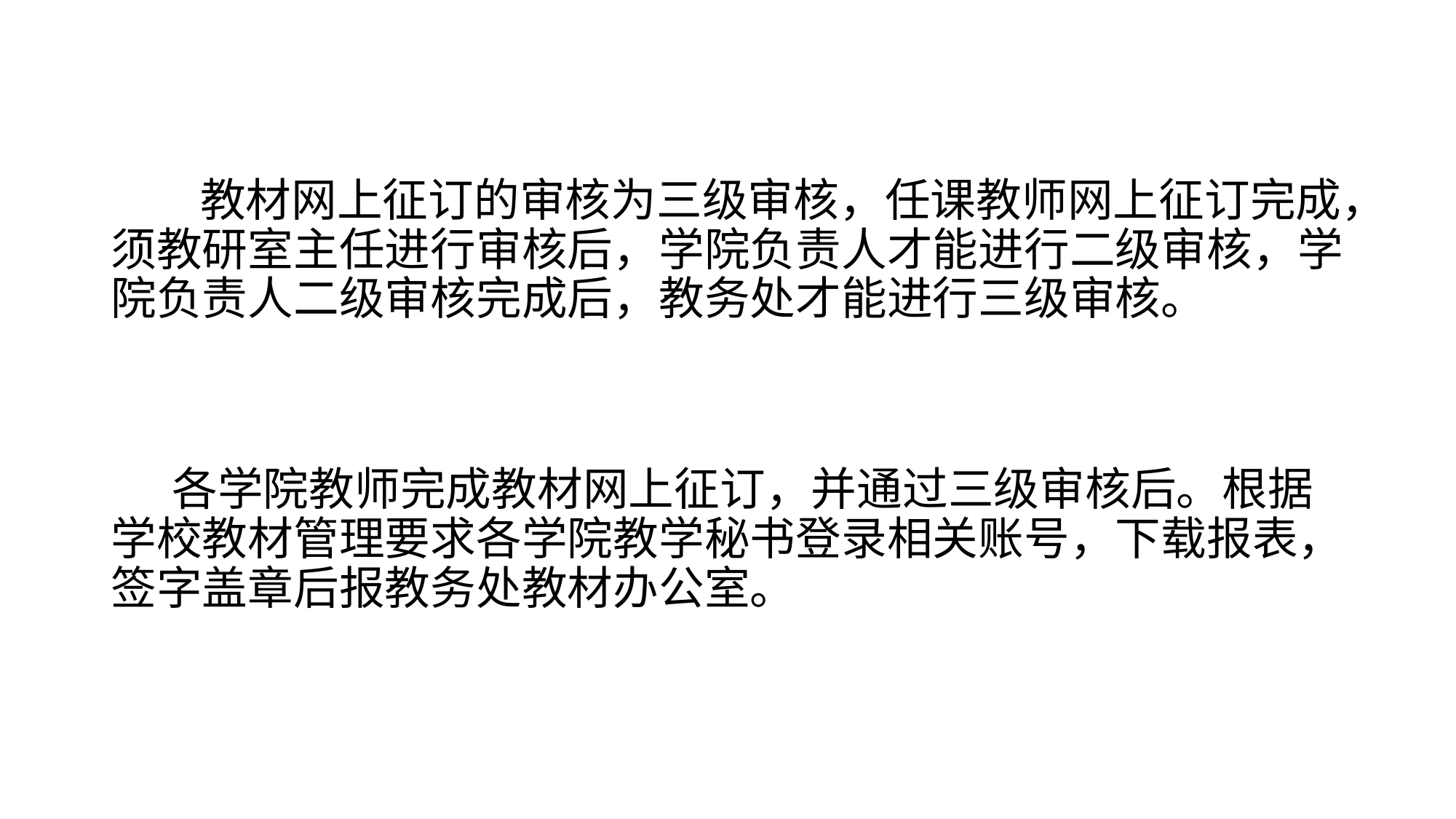

教材网上征订的审核为三级审核，任课教师网上征订完成，须教研室主任进行审核后，学院负责人才能进行二级审核，学院负责人二级审核完成后，教务处才能进行三级审核。

     各学院教师完成教材网上征订，并通过三级审核后。根据学校教材管理要求各学院教学秘书登录相关账号，下载报表，签字盖章后报教务处教材办公室。